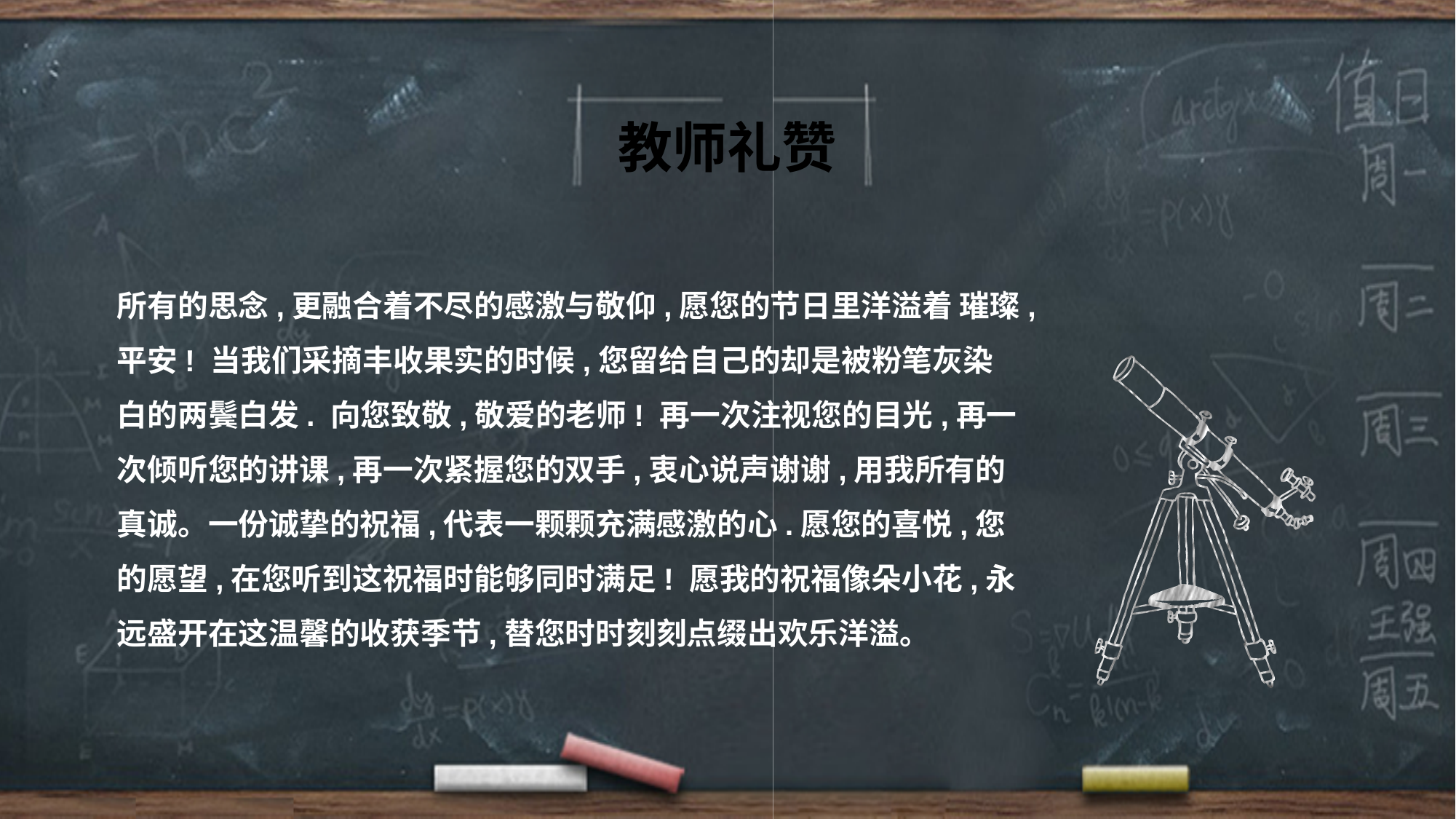

教师礼赞
所有的思念,更融合着不尽的感激与敬仰,愿您的节日里洋溢着 璀璨,平安! 当我们采摘丰收果实的时候,您留给自己的却是被粉笔灰染白的两鬓白发. 向您致敬,敬爱的老师! 再一次注视您的目光,再一次倾听您的讲课,再一次紧握您的双手,衷心说声谢谢,用我所有的真诚。一份诚挚的祝福,代表一颗颗充满感激的心.愿您的喜悦,您的愿望,在您听到这祝福时能够同时满足! 愿我的祝福像朵小花,永远盛开在这温馨的收获季节,替您时时刻刻点缀出欢乐洋溢。